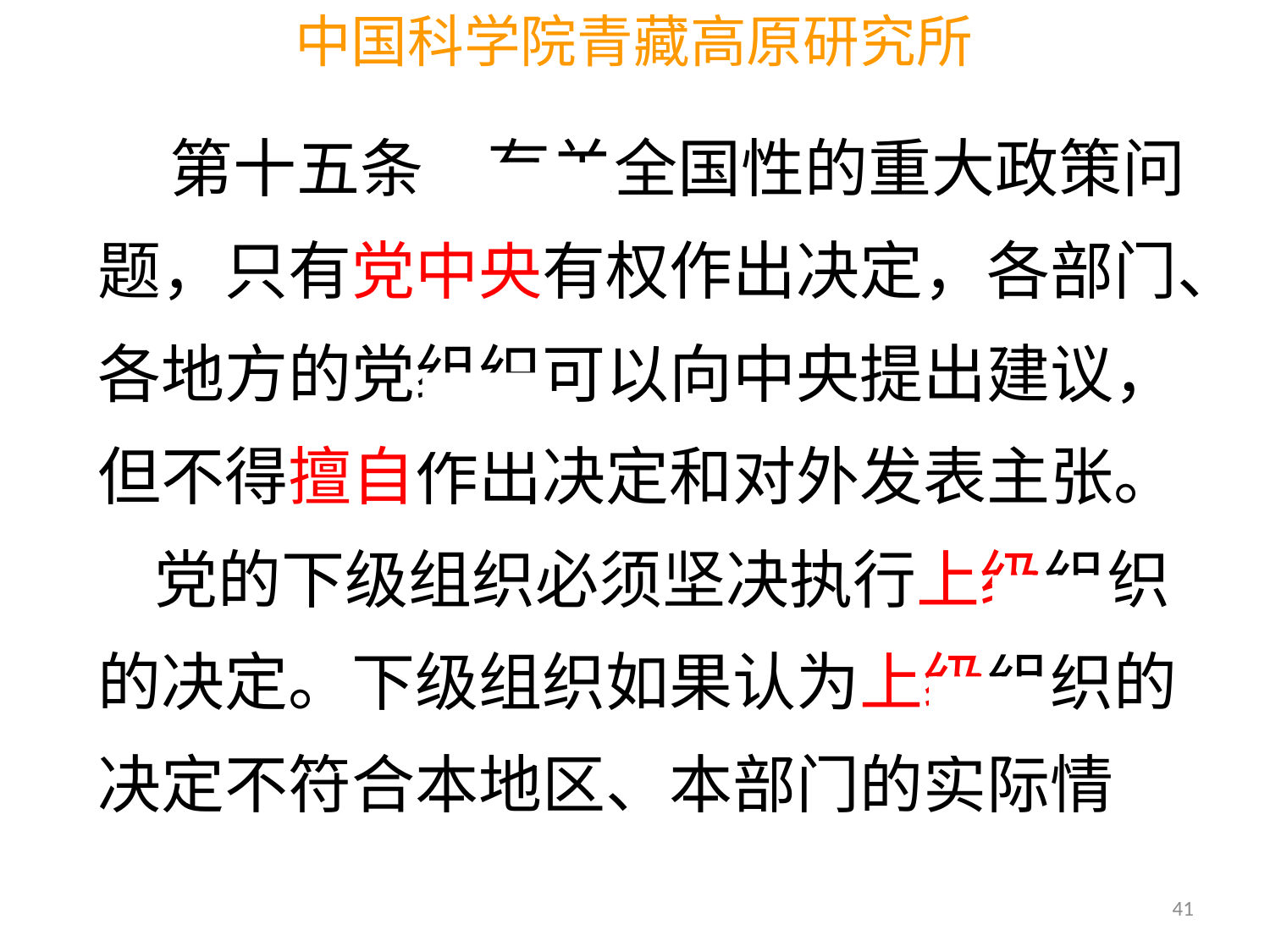

# 第十五条　有关全国性的重大政策问题，只有党中央有权作出决定，各部门、各地方的党组织可以向中央提出建议，但不得擅自作出决定和对外发表主张。 党的下级组织必须坚决执行上级组织的决定。下级组织如果认为上级组织的决定不符合本地区、本部门的实际情

41